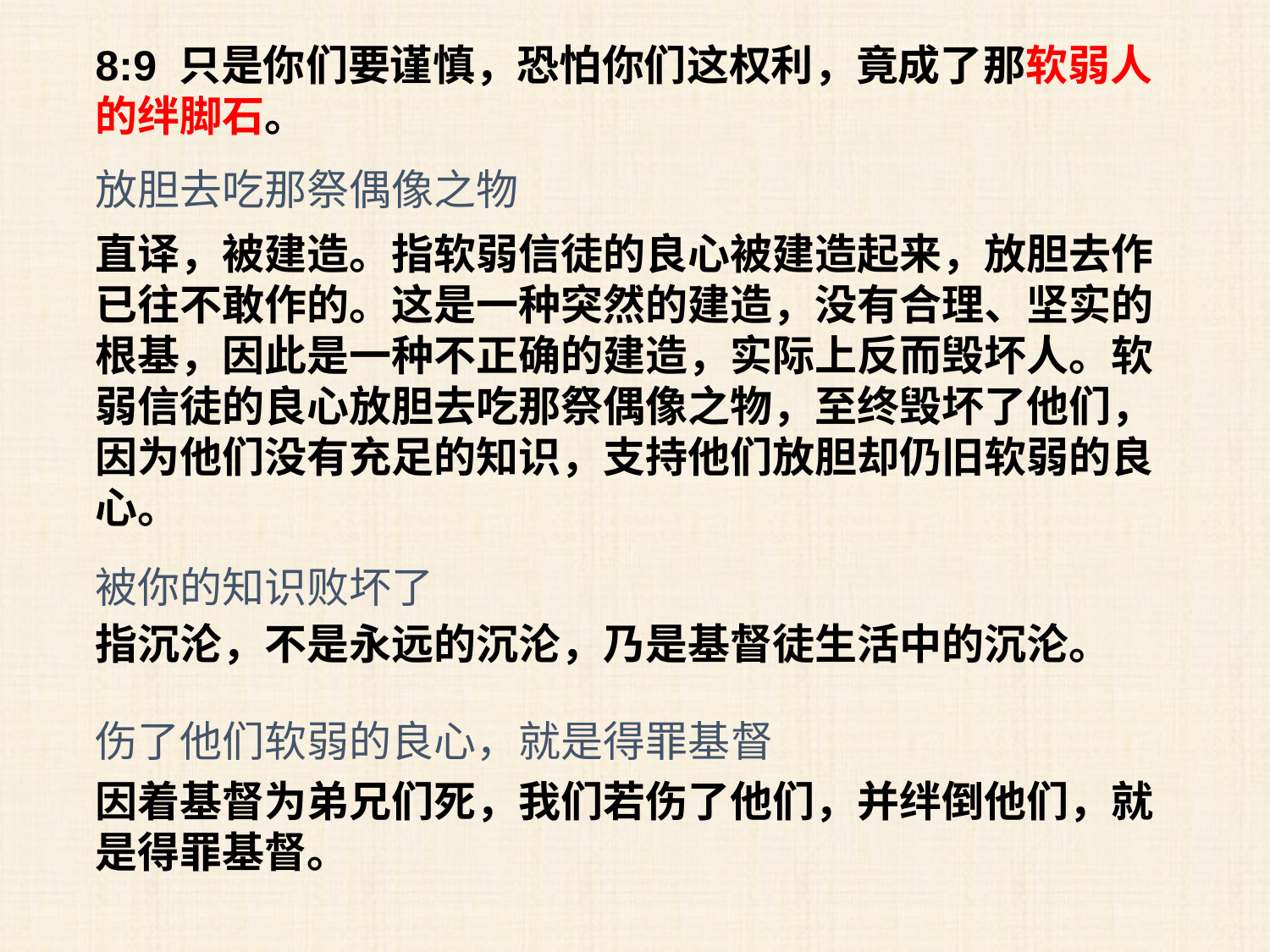

8:9 只是你们要谨慎，恐怕你们这权利，竟成了那软弱人的绊脚石。
放胆去吃那祭偶像之物
直译，被建造。指软弱信徒的良心被建造起来，放胆去作已往不敢作的。这是一种突然的建造，没有合理、坚实的根基，因此是一种不正确的建造，实际上反而毁坏人。软弱信徒的良心放胆去吃那祭偶像之物，至终毁坏了他们，因为他们没有充足的知识，支持他们放胆却仍旧软弱的良心。
被你的知识败坏了
指沉沦，不是永远的沉沦，乃是基督徒生活中的沉沦。
伤了他们软弱的良心，就是得罪基督
因着基督为弟兄们死，我们若伤了他们，并绊倒他们，就是得罪基督。